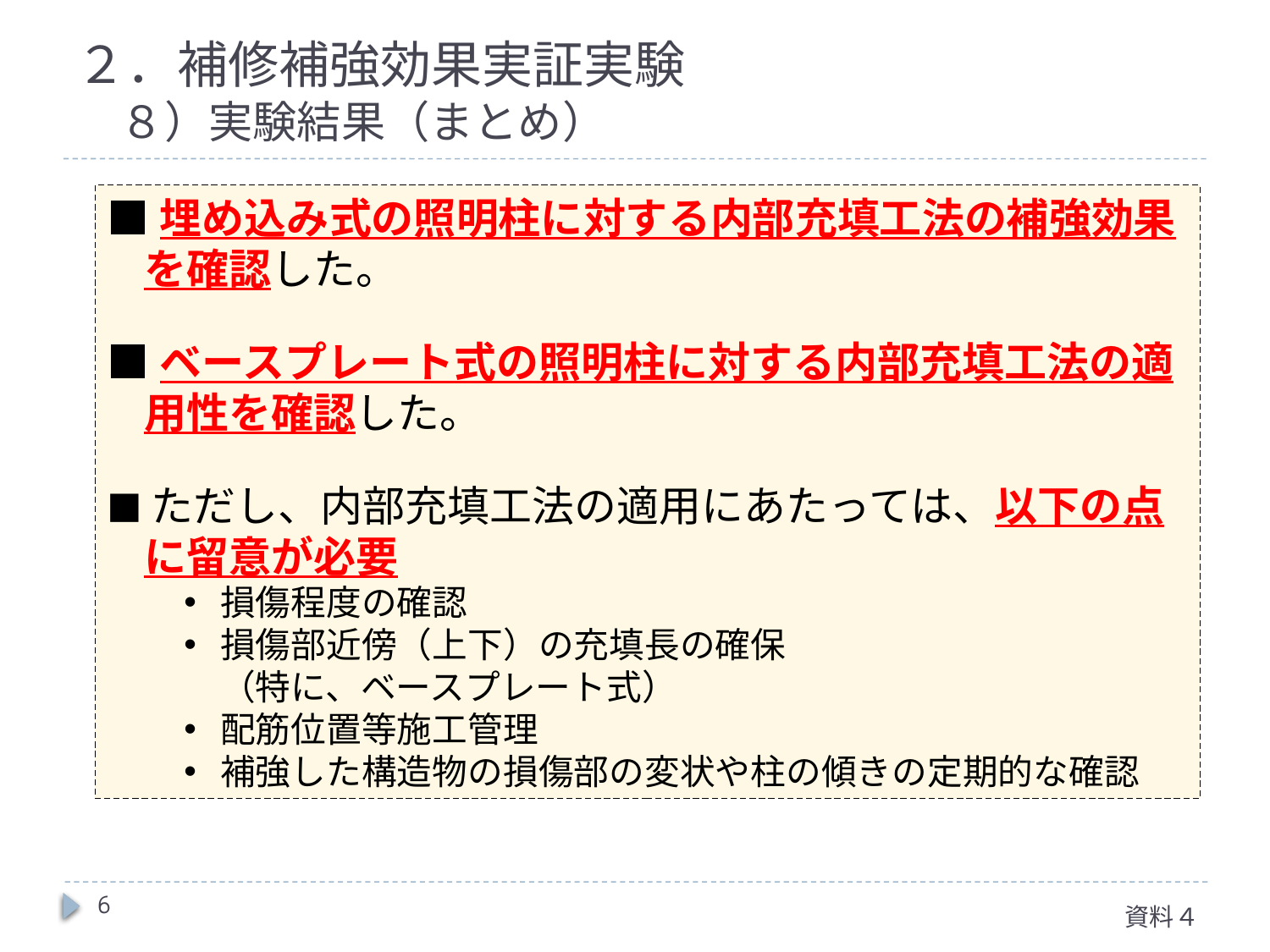

# ２．補修補強効果実証実験 　８）実験結果（まとめ）
■埋め込み式の照明柱に対する内部充填工法の補強効果を確認した。

■ベースプレート式の照明柱に対する内部充填工法の適用性を確認した。

■ただし、内部充填工法の適用にあたっては、以下の点に留意が必要
損傷程度の確認
損傷部近傍（上下）の充填長の確保
	（特に、ベースプレート式）
配筋位置等施工管理
補強した構造物の損傷部の変状や柱の傾きの定期的な確認
6
資料４